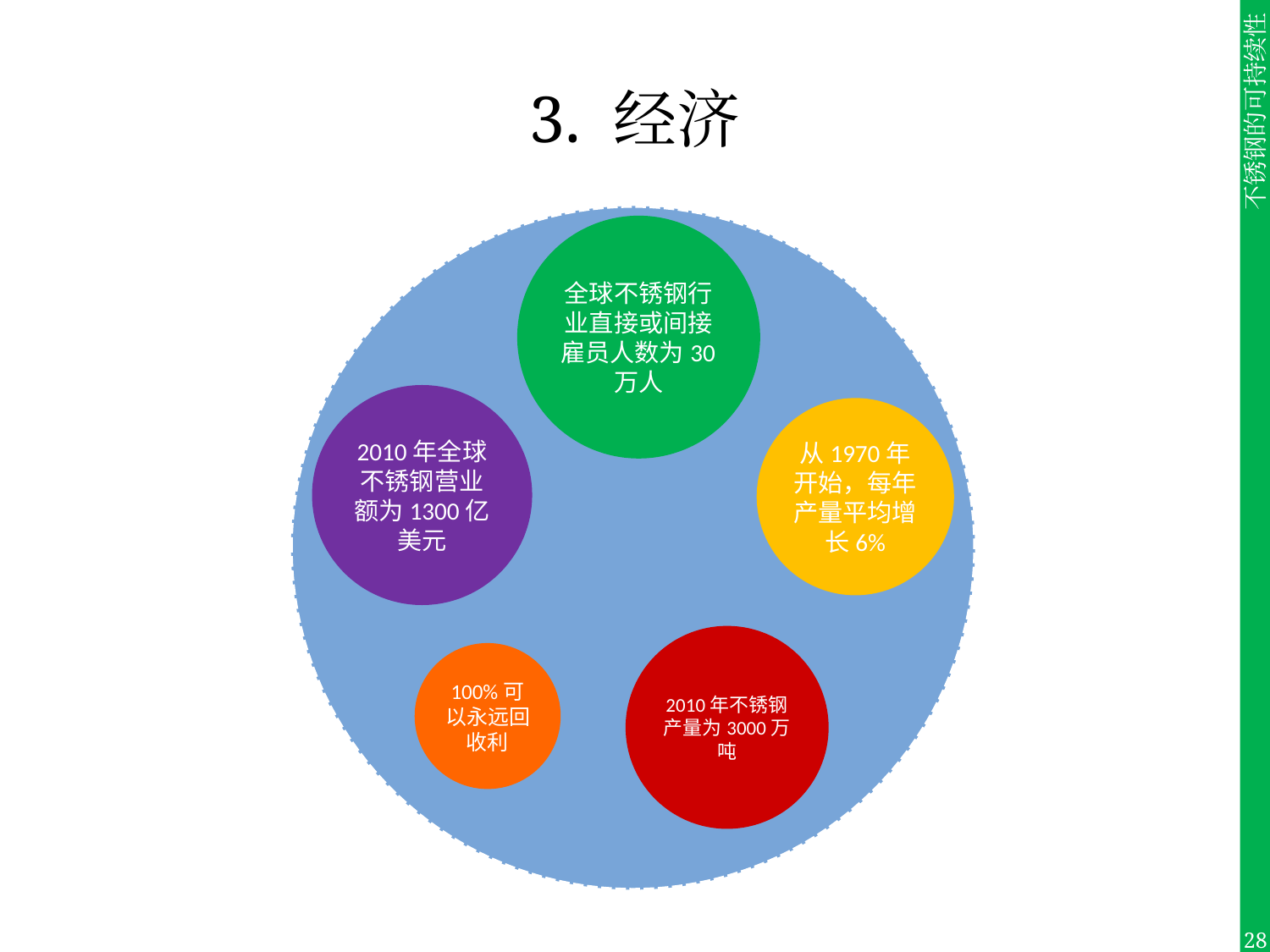

# 3. 经济

全球不锈钢行业直接或间接雇员人数为30万人
2010年全球不锈钢营业额为1300亿美元
从1970年开始，每年产量平均增长6%
2010年不锈钢产量为3000万吨
100%可以永远回收利
28